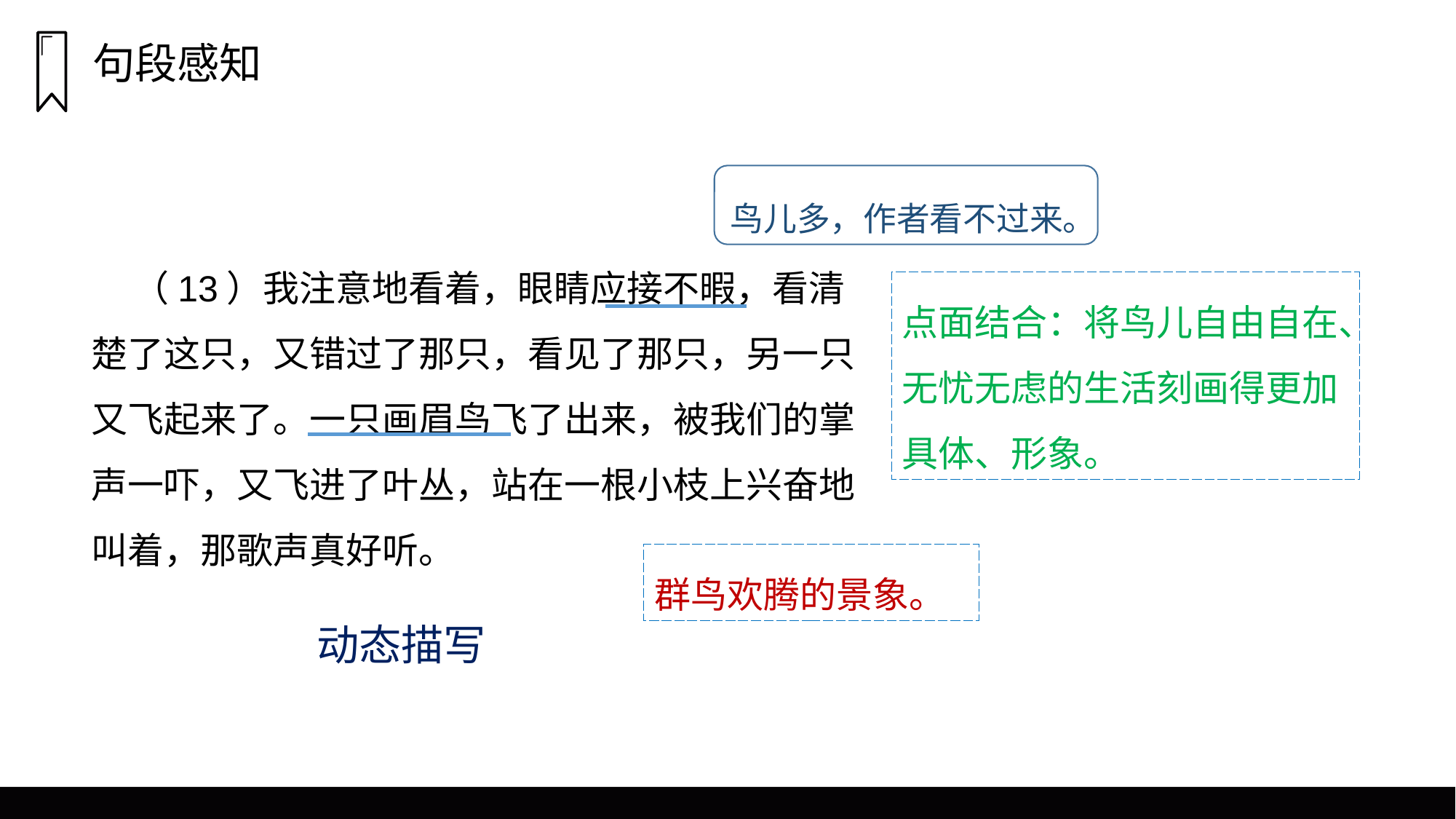

句段感知

鸟儿多，作者看不过来。
    （13）我注意地看着，眼睛应接不暇，看清楚了这只，又错过了那只，看见了那只，另一只又飞起来了。一只画眉鸟飞了出来，被我们的掌声一吓，又飞进了叶丛，站在一根小枝上兴奋地叫着，那歌声真好听。
点面结合：将鸟儿自由自在、无忧无虑的生活刻画得更加具体、形象。
群鸟欢腾的景象。
动态描写